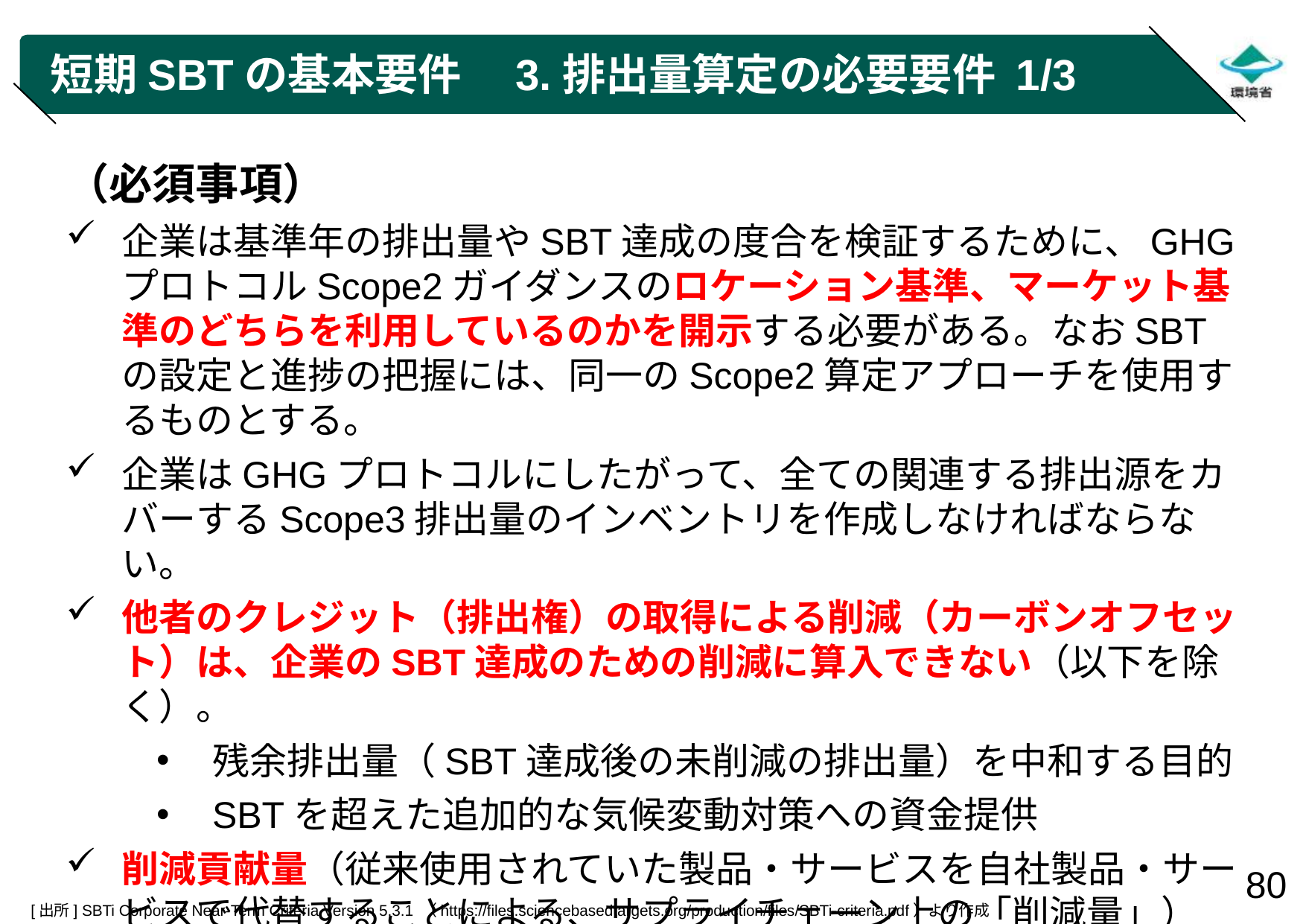

# 短期SBTの基本要件　3.排出量算定の必要要件 1/3
（必須事項）
企業は基準年の排出量やSBT達成の度合を検証するために、GHGプロトコルScope2ガイダンスのロケーション基準、マーケット基準のどちらを利用しているのかを開示する必要がある。なおSBTの設定と進捗の把握には、同一のScope2算定アプローチを使用するものとする。
企業はGHGプロトコルにしたがって、全ての関連する排出源をカバーするScope3排出量のインベントリを作成しなければならない。
他者のクレジット（排出権）の取得による削減（カーボンオフセット）は、企業のSBT達成のための削減に算入できない（以下を除く）。
残余排出量（SBT達成後の未削減の排出量）を中和する目的
SBTを超えた追加的な気候変動対策への資金提供
削減貢献量（従来使用されていた製品・サービスを自社製品・サービスで代替することによる、サプライチェーン上の「削減量」）は、企業のインベントリそのものではないため、目標設定に算入するのは不可。
[出所] SBTi Corporate Near-Term Criteria Version 5.3.1 （https://files.sciencebasedtargets.org/production/files/SBTi-criteria.pdf）より作成